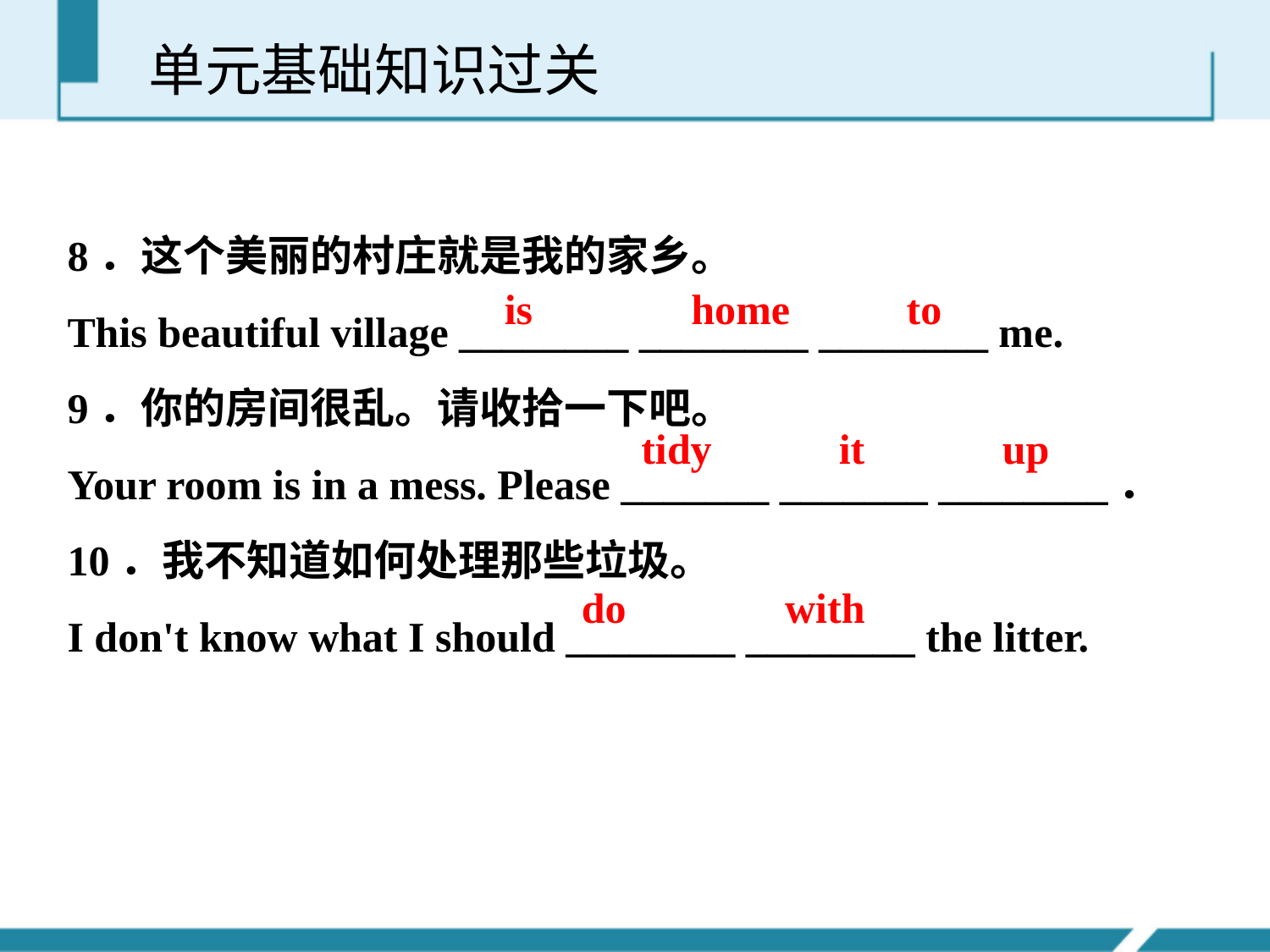

单元基础知识过关
8．这个美丽的村庄就是我的家乡。
This beautiful village ________ ________ ________ me.
9．你的房间很乱。请收拾一下吧。
Your room is in a mess. Please _______ _______ ________．
10．我不知道如何处理那些垃圾。
I don't know what I should ________ ________ the litter.
is               home           to
tidy            it             up
do               with